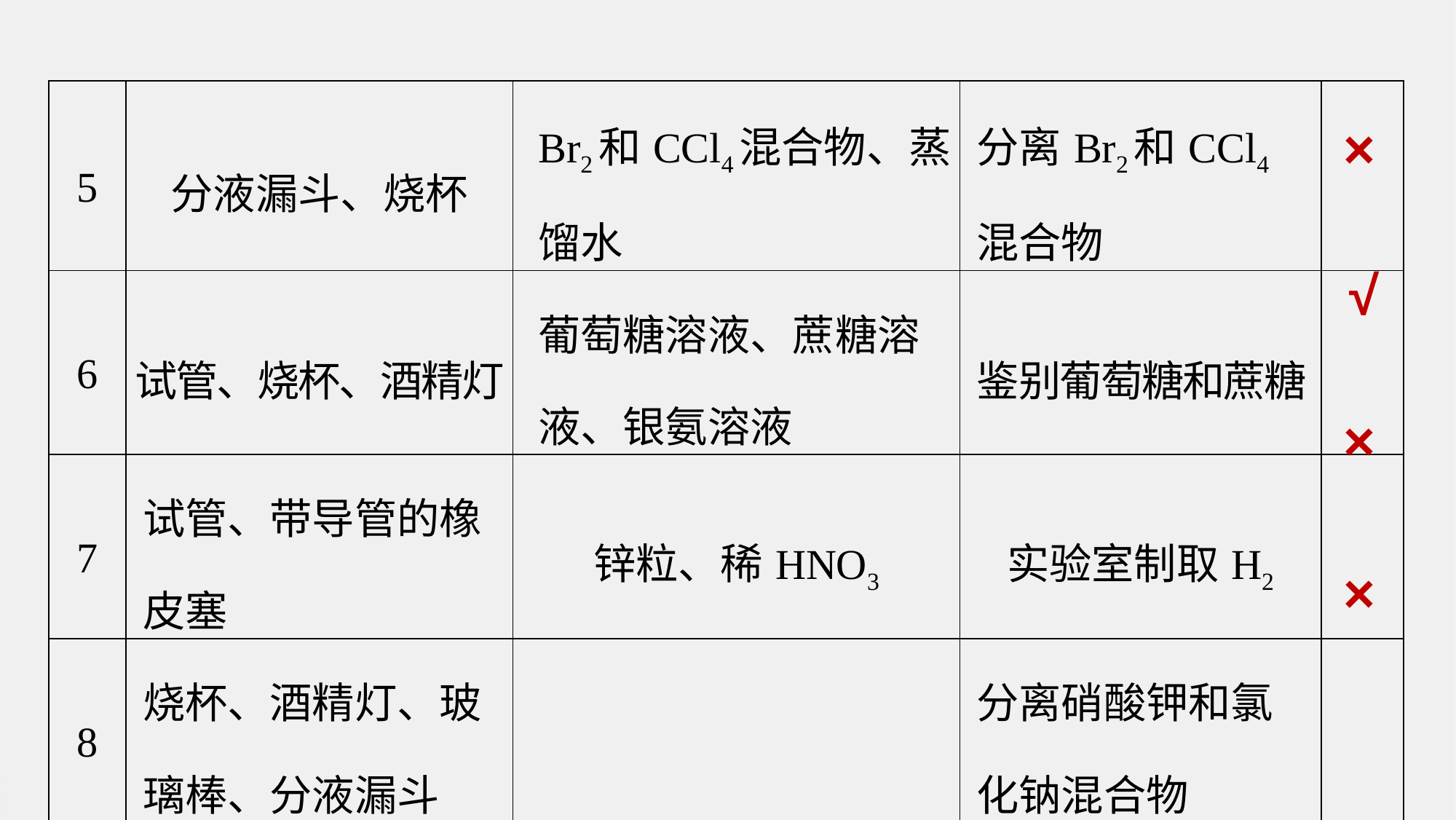

| 5 | 分液漏斗、烧杯 | Br2和CCl4混合物、蒸馏水 | 分离Br2和CCl4混合物 |  |
| --- | --- | --- | --- | --- |
| 6 | 试管、烧杯、酒精灯 | 葡萄糖溶液、蔗糖溶液、银氨溶液 | 鉴别葡萄糖和蔗糖 |  |
| 7 | 试管、带导管的橡皮塞 | 锌粒、稀HNO3 | 实验室制取H2 |  |
| 8 | 烧杯、酒精灯、玻璃棒、分液漏斗 |  | 分离硝酸钾和氯化钠混合物 |  |
×
√
×
×